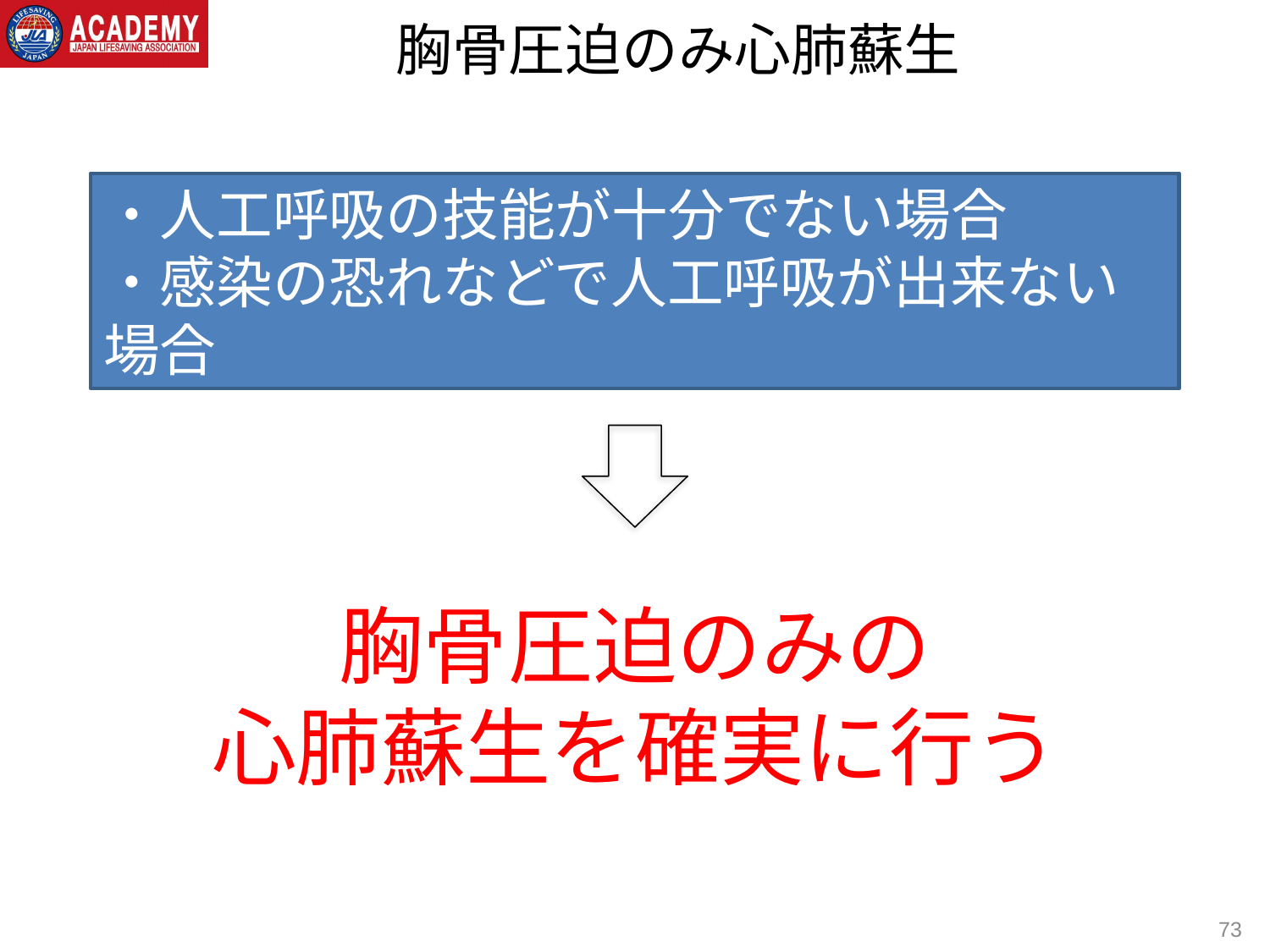

# 胸骨圧迫のみ心肺蘇生
・人工呼吸の技能が十分でない場合
・感染の恐れなどで人工呼吸が出来ない場合

胸骨圧迫のみの
心肺蘇生を確実に行う
73